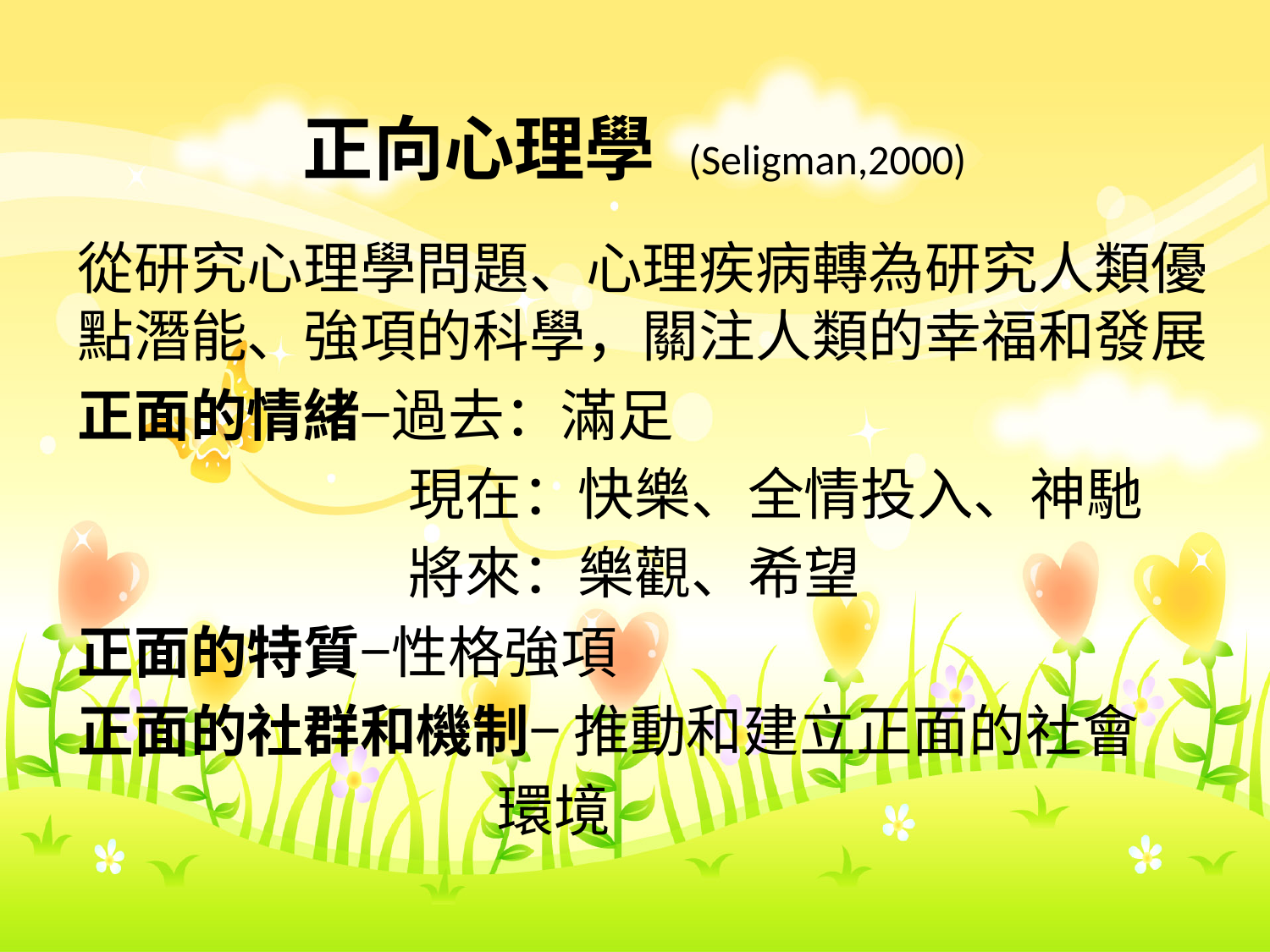

# 正向心理學 (Seligman,2000)
從研究心理學問題、心理疾病轉為研究人類優點潛能、強項的科學，關注人類的幸福和發展
正面的情緒−過去：滿足
                         現在：快樂、全情投入、神馳
		     將來：樂觀、希望
正面的特質−性格強項
正面的社群和機制− 推動和建立正面的社會
                                環境